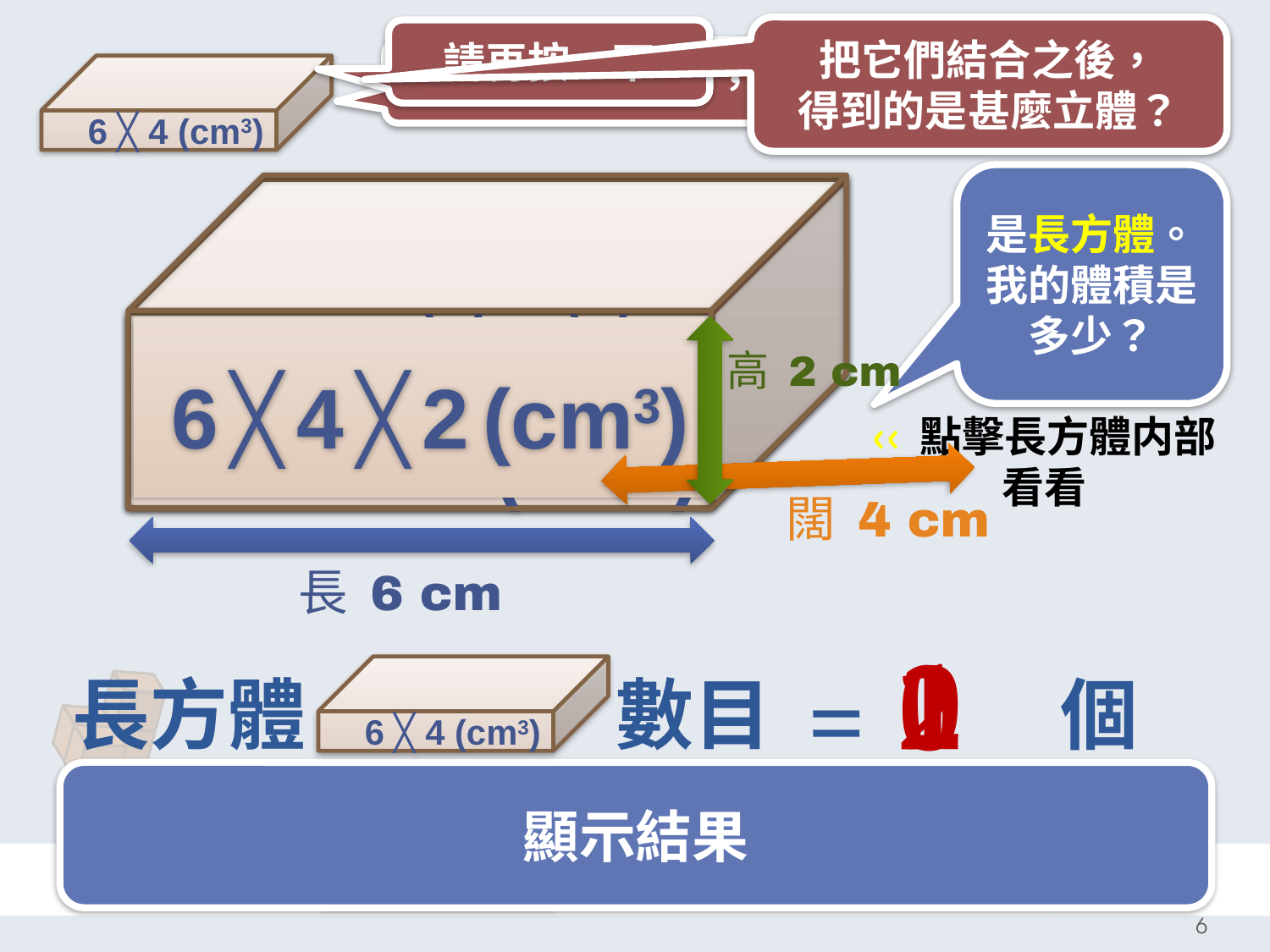

把它們結合之後，
得到的是甚麼立體？
請再按一下

6 ╳ 4 (cm3)

終於到我出來了，請按一下
6 ╳ 4 (cm3)

6 ╳ 4 (cm3)

是長方體。我的體積是多少？

6 ╳ 4 ╳ ? (cm3)
高 2 cm

6 ╳ 4 ╳ 2 (cm3)
‹‹ 點擊長方體内部
看看

闊 4 cm

長 6 cm
長方體　　　　數目 = 　　個
6 ╳ 4 (cm3)
0
1
2

長方體　　          體積 = 48 cm3
顯示結果

6